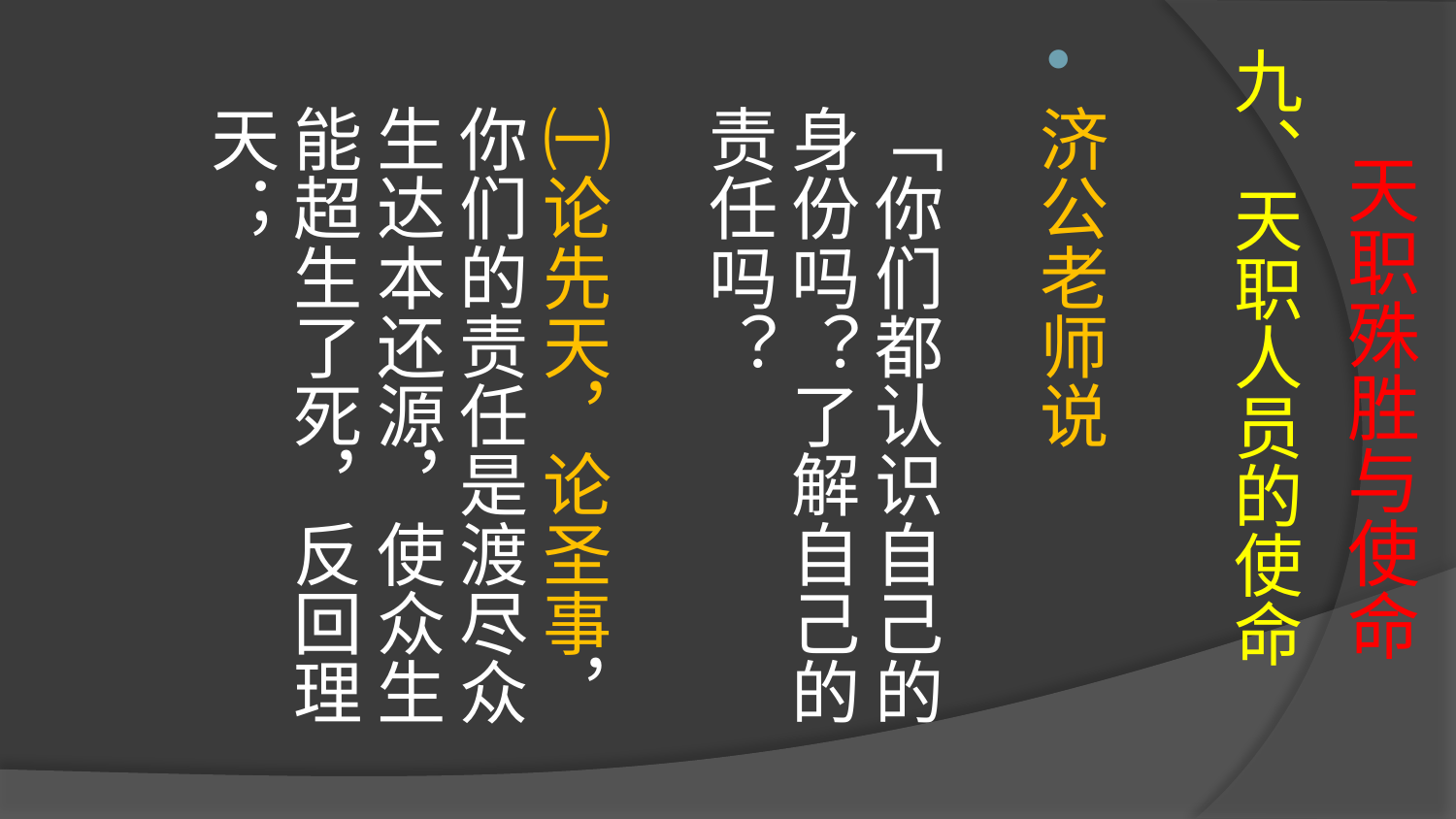

# 天职殊胜与使命
九、天职人员的使命

济公老师说
「你们都认识自己的身份吗？了解自己的责任吗？
㈠论先天，论圣事，你们的责任是渡尽众生达本还源，使众生能超生了死，反回理天；